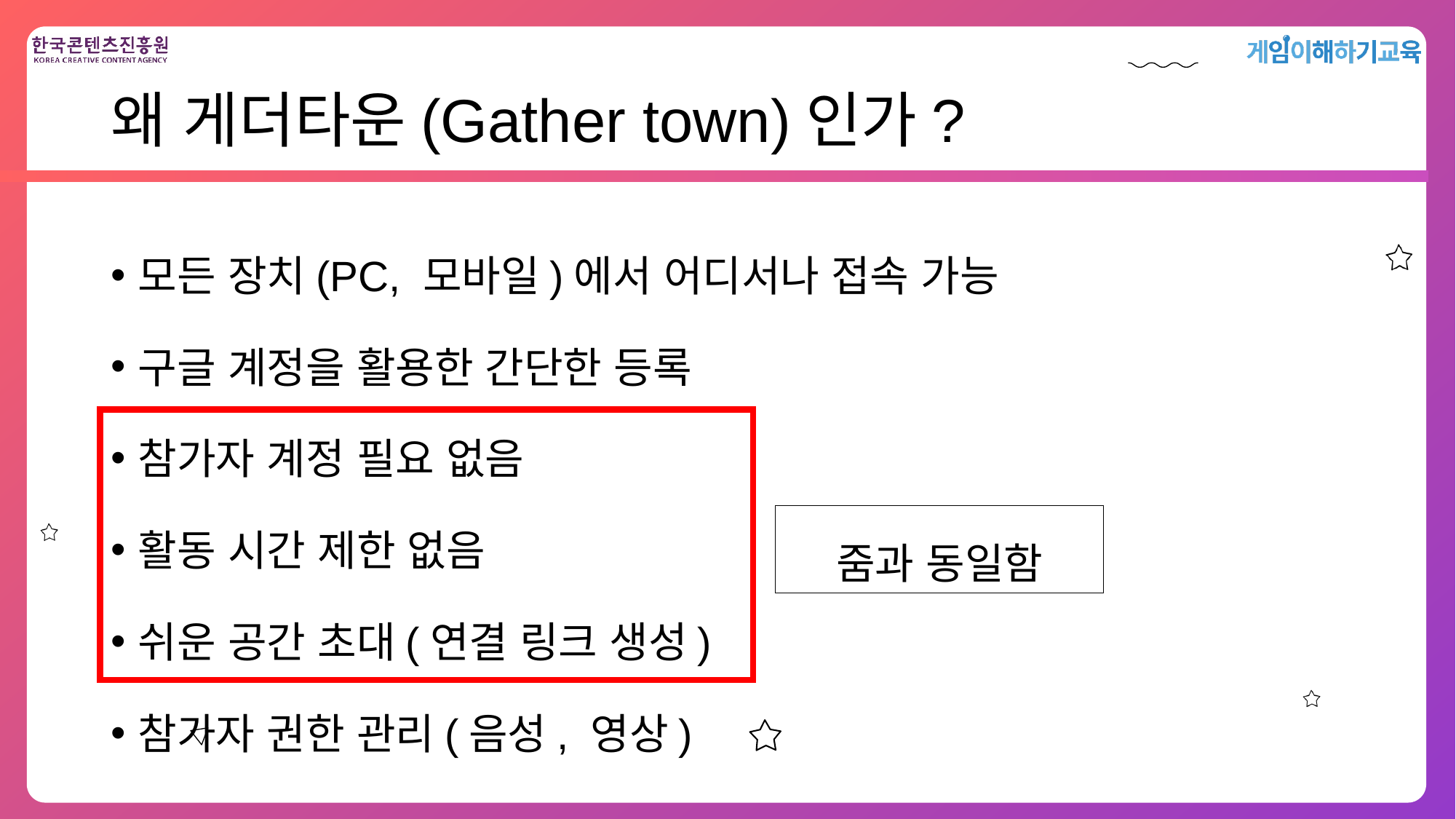

# 왜 게더타운(Gather town)인가?
모든 장치(PC, 모바일)에서 어디서나 접속 가능
구글 계정을 활용한 간단한 등록
참가자 계정 필요 없음
활동 시간 제한 없음
쉬운 공간 초대(연결 링크 생성)
참가자 권한 관리(음성, 영상)

줌과 동일함